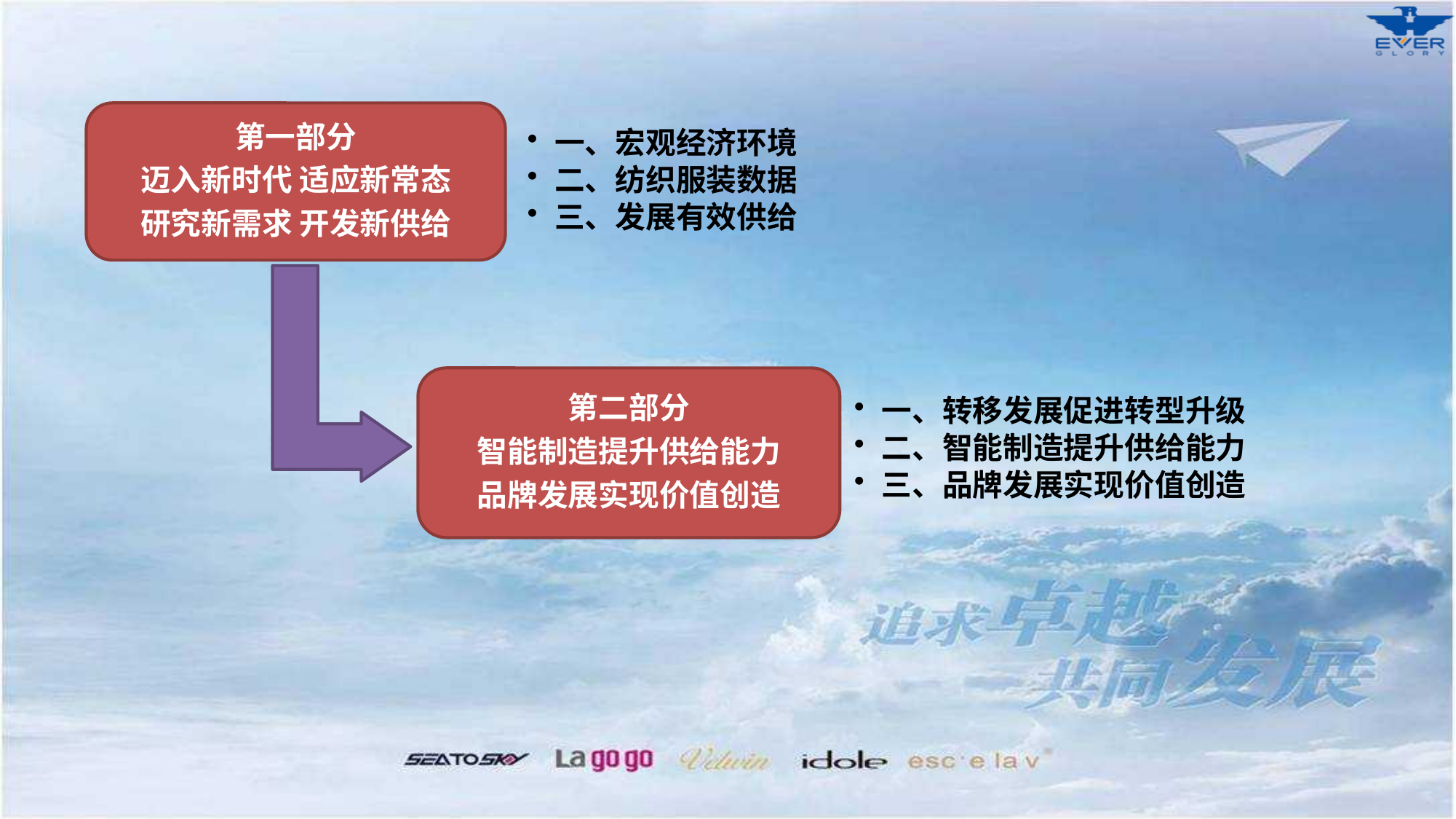

第一部分
迈入新时代 适应新常态
研究新需求 开发新供给
一、宏观经济环境
二、纺织服装数据
三、发展有效供给
第二部分
智能制造提升供给能力
品牌发展实现价值创造
一、转移发展促进转型升级
二、智能制造提升供给能力
三、品牌发展实现价值创造